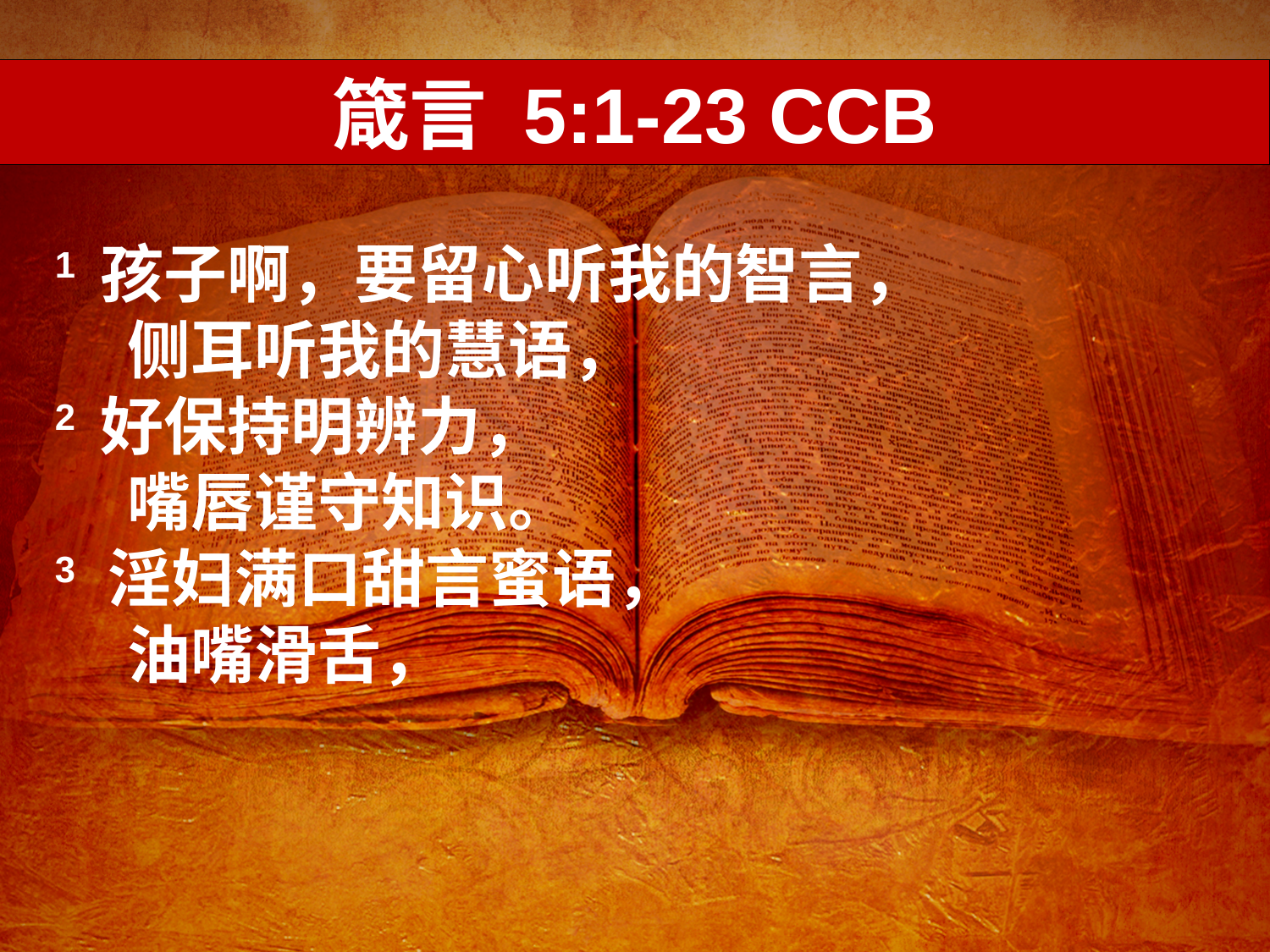

箴言 5:1-23 CCB

1 孩子啊，要留心听我的智言，
    侧耳听我的慧语，
2 好保持明辨力，
    嘴唇谨守知识。
3 淫妇满口甜言蜜语，
    油嘴滑舌，